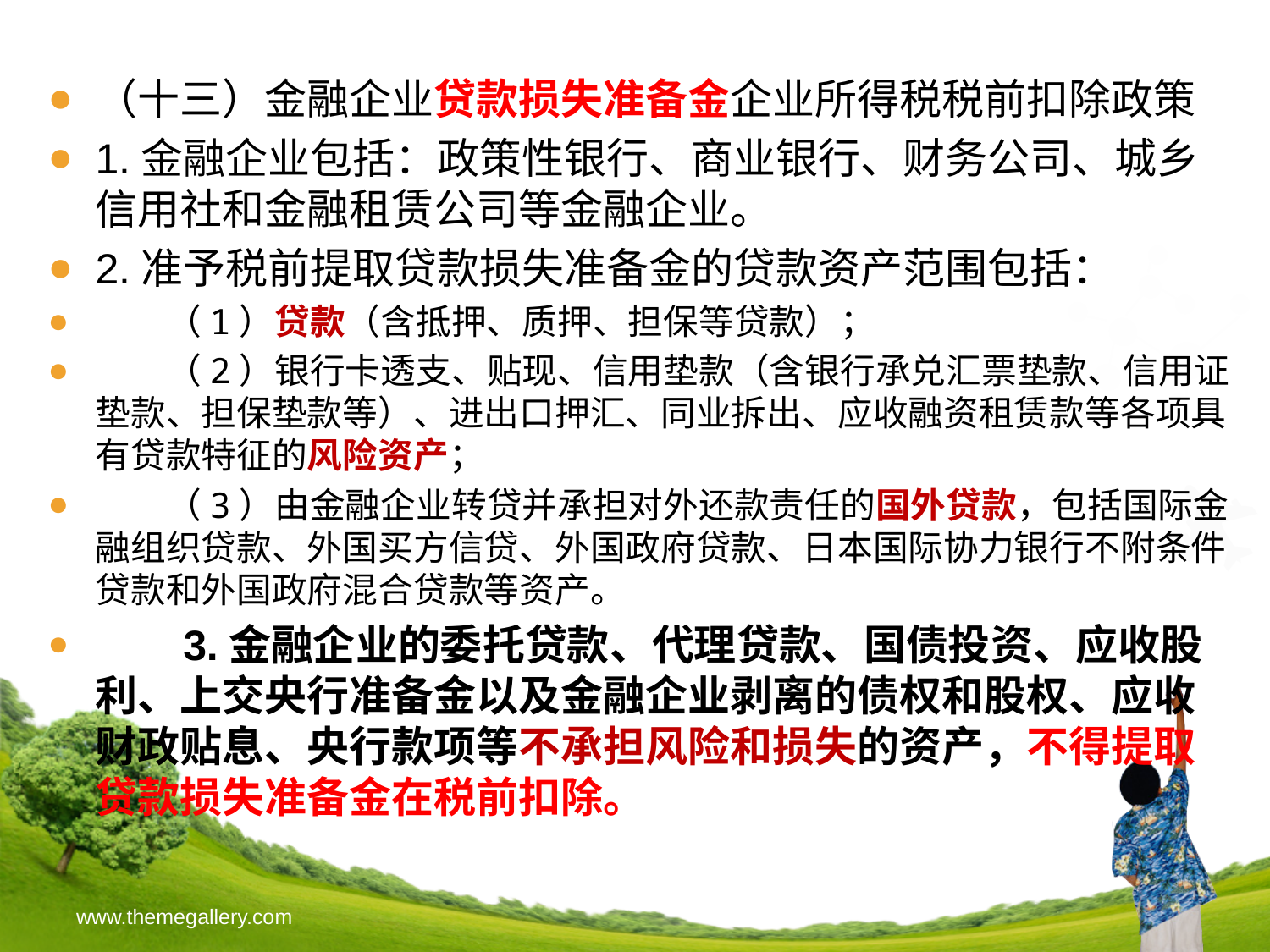

（十三）金融企业贷款损失准备金企业所得税税前扣除政策
1.金融企业包括：政策性银行、商业银行、财务公司、城乡信用社和金融租赁公司等金融企业。
2.准予税前提取贷款损失准备金的贷款资产范围包括：
　　（1）贷款（含抵押、质押、担保等贷款）；
　　（2）银行卡透支、贴现、信用垫款（含银行承兑汇票垫款、信用证垫款、担保垫款等）、进出口押汇、同业拆出、应收融资租赁款等各项具有贷款特征的风险资产；
　　（3）由金融企业转贷并承担对外还款责任的国外贷款，包括国际金融组织贷款、外国买方信贷、外国政府贷款、日本国际协力银行不附条件贷款和外国政府混合贷款等资产。
　　3.金融企业的委托贷款、代理贷款、国债投资、应收股利、上交央行准备金以及金融企业剥离的债权和股权、应收财政贴息、央行款项等不承担风险和损失的资产，不得提取贷款损失准备金在税前扣除。

www.themegallery.com